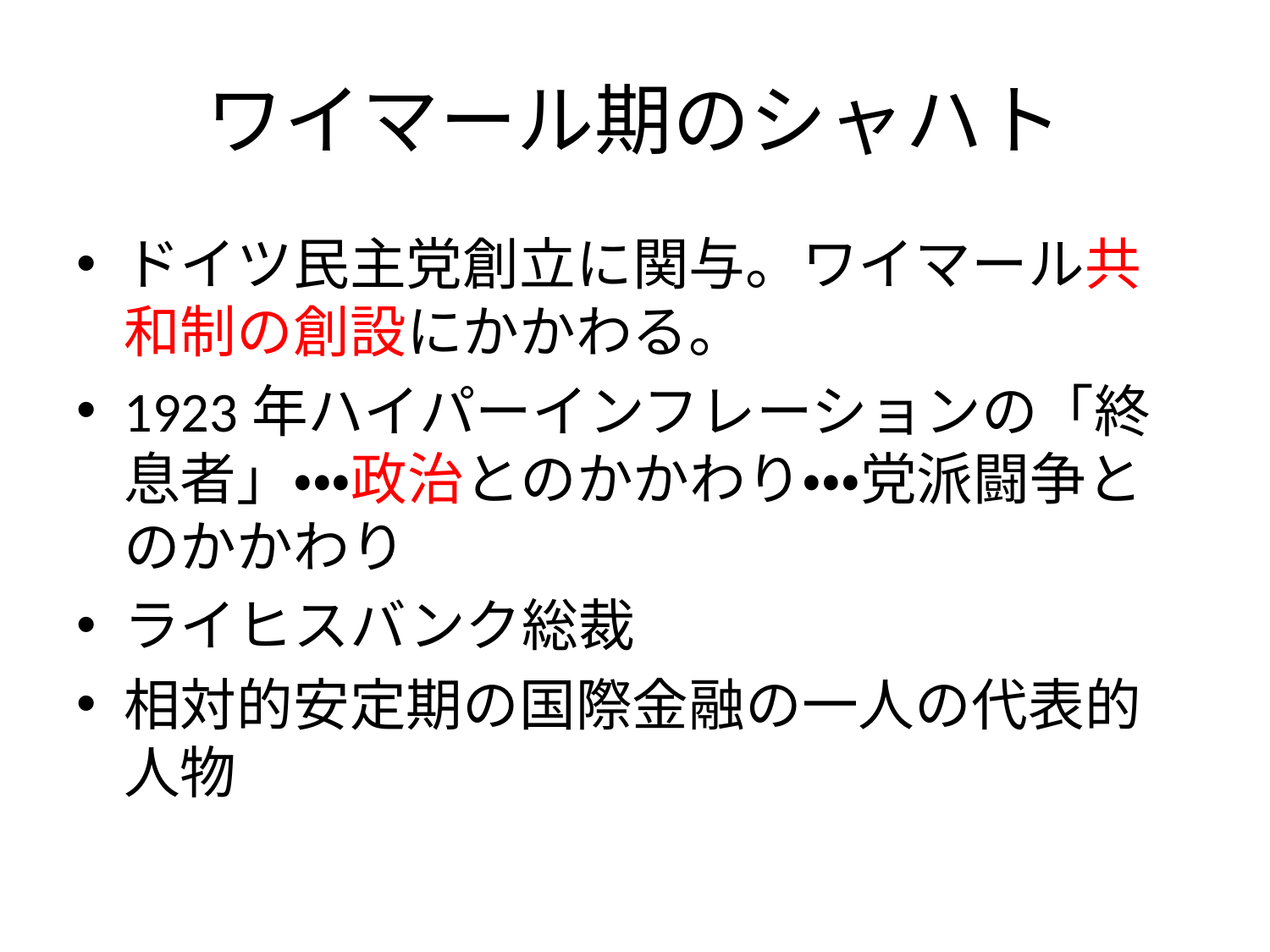

# ワイマール期のシャハト
ドイツ民主党創立に関与。ワイマール共和制の創設にかかわる。
1923年ハイパーインフレーションの「終息者」・・・政治とのかかわり・・・党派闘争とのかかわり
ライヒスバンク総裁
相対的安定期の国際金融の一人の代表的人物